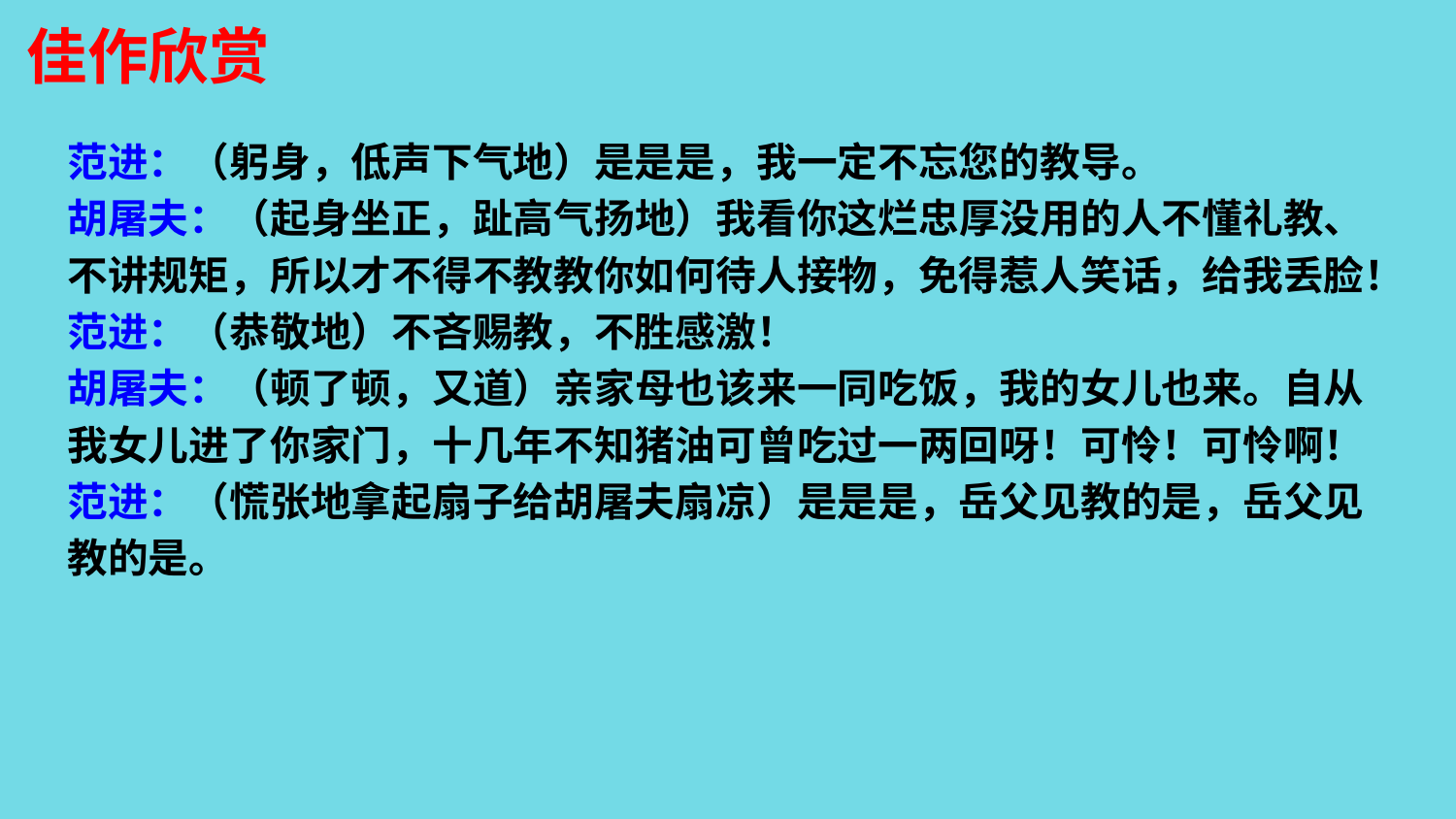

佳作欣赏
范进：（躬身，低声下气地）是是是，我一定不忘您的教导。
胡屠夫：（起身坐正，趾高气扬地）我看你这烂忠厚没用的人不懂礼教、不讲规矩，所以才不得不教教你如何待人接物，免得惹人笑话，给我丢脸！
范进：（恭敬地）不吝赐教，不胜感激！
胡屠夫：（顿了顿，又道）亲家母也该来一同吃饭，我的女儿也来。自从我女儿进了你家门，十几年不知猪油可曾吃过一两回呀！可怜！可怜啊！
范进：（慌张地拿起扇子给胡屠夫扇凉）是是是，岳父见教的是，岳父见教的是。